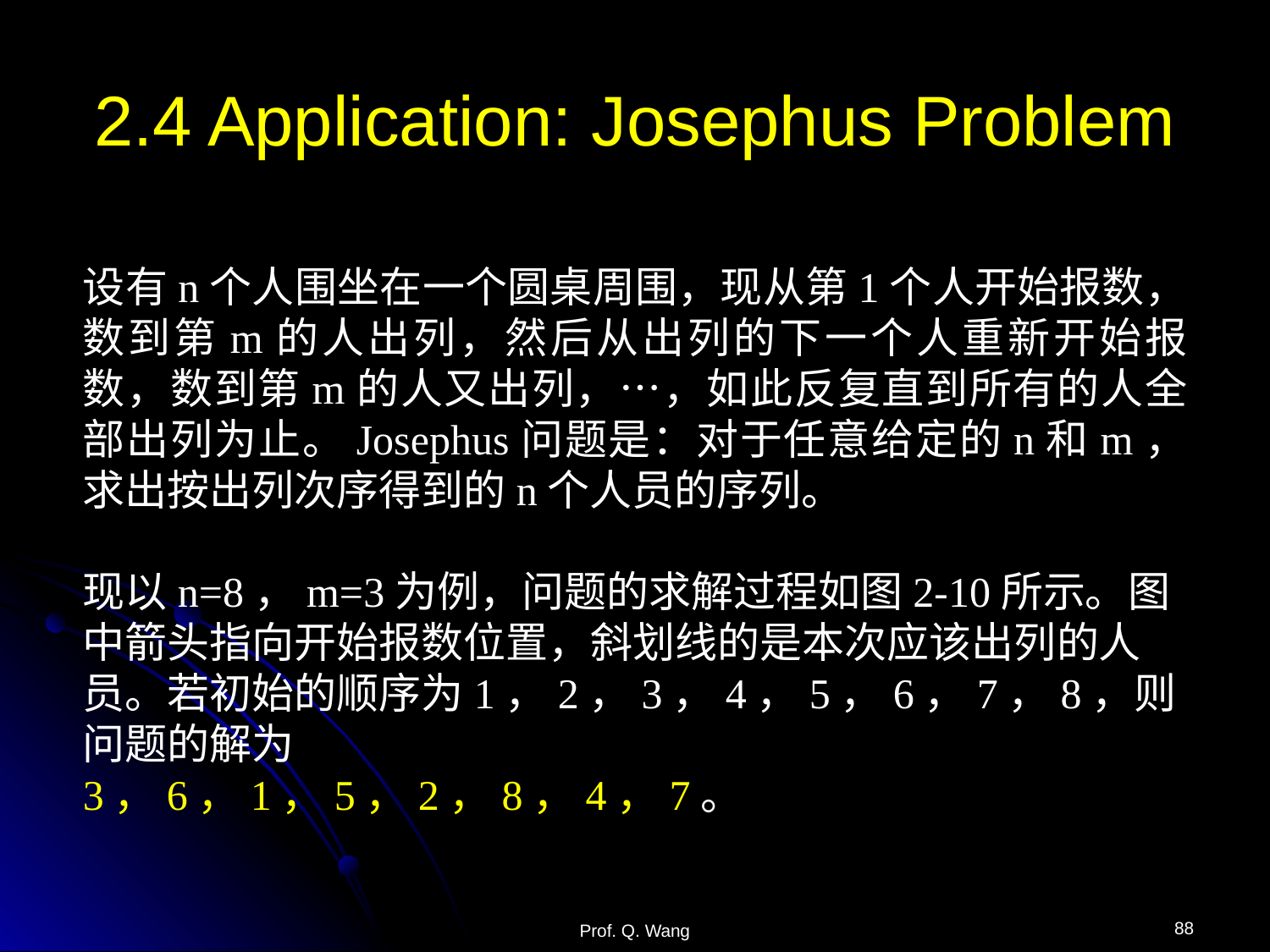

# 2.4 Application: Josephus Problem
设有n个人围坐在一个圆桌周围，现从第1个人开始报数，数到第m的人出列，然后从出列的下一个人重新开始报数，数到第m的人又出列，…，如此反复直到所有的人全部出列为止。Josephus问题是：对于任意给定的n和m，求出按出列次序得到的n个人员的序列。

现以n=8，m=3为例，问题的求解过程如图2-10所示。图中箭头指向开始报数位置，斜划线的是本次应该出列的人员。若初始的顺序为1，2，3，4，5，6，7，8，则问题的解为
3，6，1，5，2，8，4，7。

88

Prof. Q. Wang